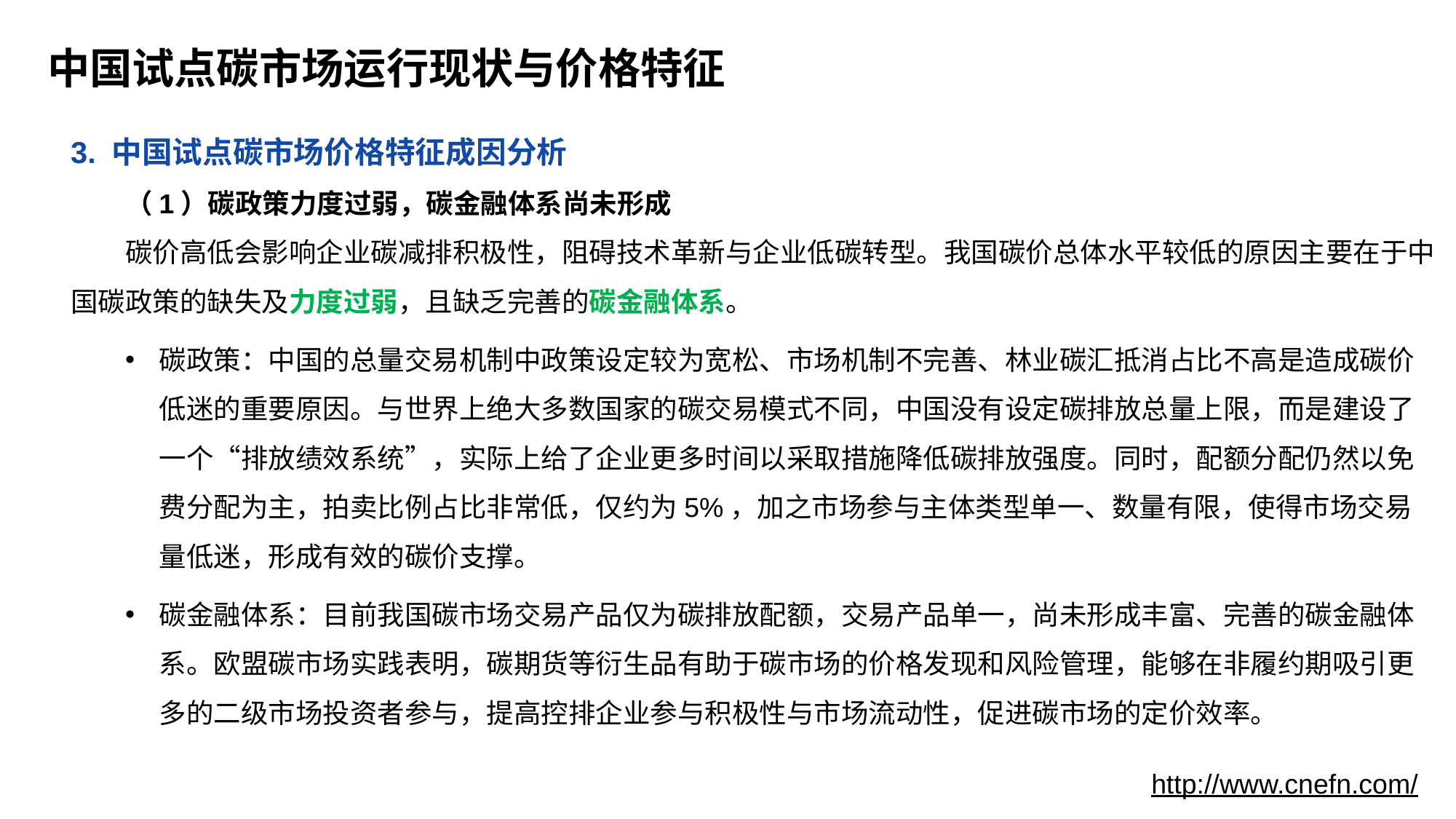

# 中国试点碳市场运行现状与价格特征
3. 中国试点碳市场价格特征成因分析
（1）碳政策力度过弱，碳金融体系尚未形成
碳价高低会影响企业碳减排积极性，阻碍技术革新与企业低碳转型。我国碳价总体水平较低的原因主要在于中国碳政策的缺失及力度过弱，且缺乏完善的碳金融体系。
碳政策：中国的总量交易机制中政策设定较为宽松、市场机制不完善、林业碳汇抵消占比不高是造成碳价低迷的重要原因。与世界上绝大多数国家的碳交易模式不同，中国没有设定碳排放总量上限，而是建设了一个“排放绩效系统”，实际上给了企业更多时间以采取措施降低碳排放强度。同时，配额分配仍然以免费分配为主，拍卖比例占比非常低，仅约为5%，加之市场参与主体类型单一、数量有限，使得市场交易量低迷，形成有效的碳价支撑。
碳金融体系：目前我国碳市场交易产品仅为碳排放配额，交易产品单一，尚未形成丰富、完善的碳金融体系。欧盟碳市场实践表明，碳期货等衍生品有助于碳市场的价格发现和风险管理，能够在非履约期吸引更多的二级市场投资者参与，提高控排企业参与积极性与市场流动性，促进碳市场的定价效率。